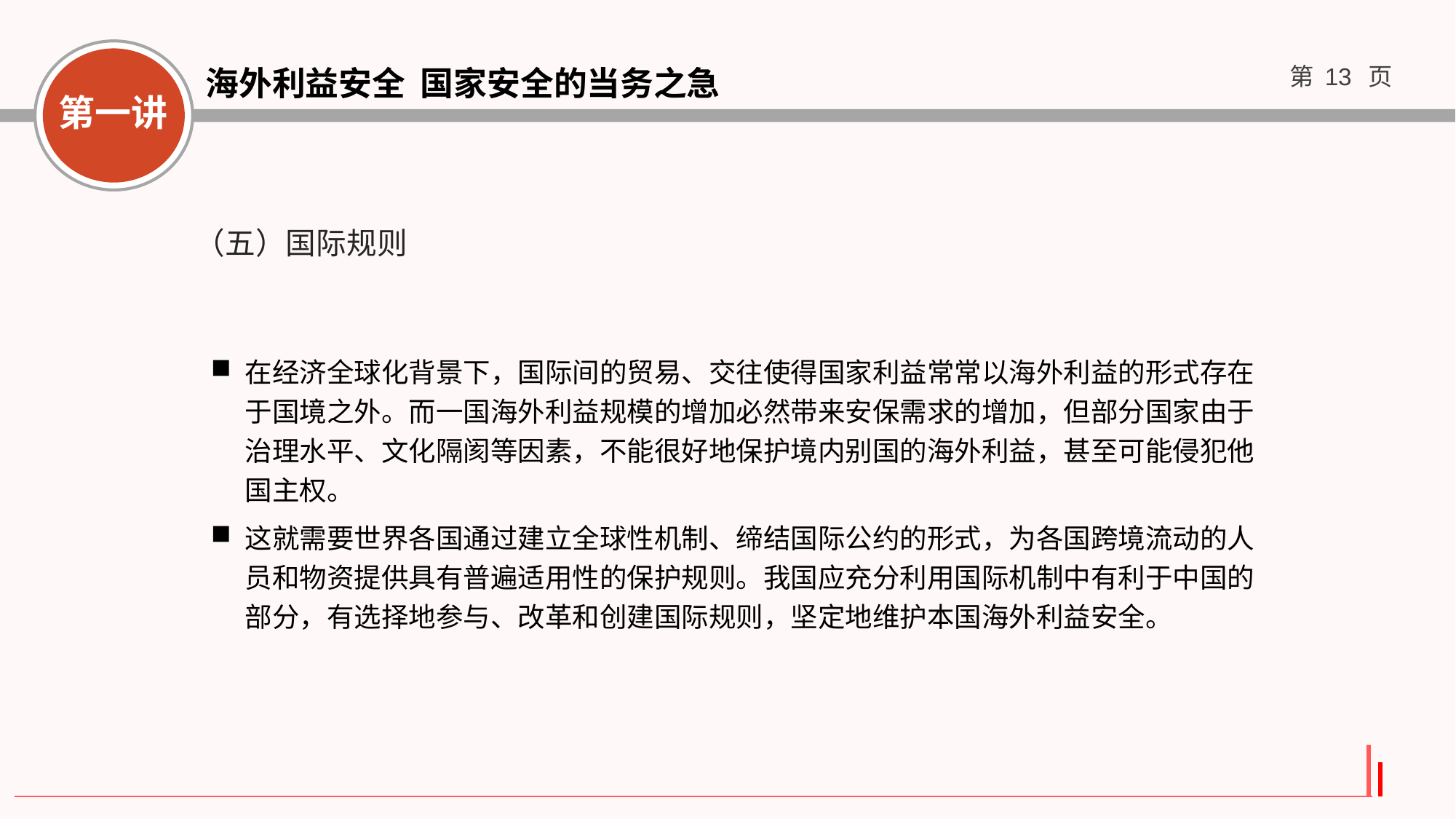

（五）国际规则
在经济全球化背景下，国际间的贸易、交往使得国家利益常常以海外利益的形式存在于国境之外。而一国海外利益规模的增加必然带来安保需求的增加，但部分国家由于治理水平、文化隔阂等因素，不能很好地保护境内别国的海外利益，甚至可能侵犯他国主权。
这就需要世界各国通过建立全球性机制、缔结国际公约的形式，为各国跨境流动的人员和物资提供具有普遍适用性的保护规则。我国应充分利用国际机制中有利于中国的部分，有选择地参与、改革和创建国际规则，坚定地维护本国海外利益安全。